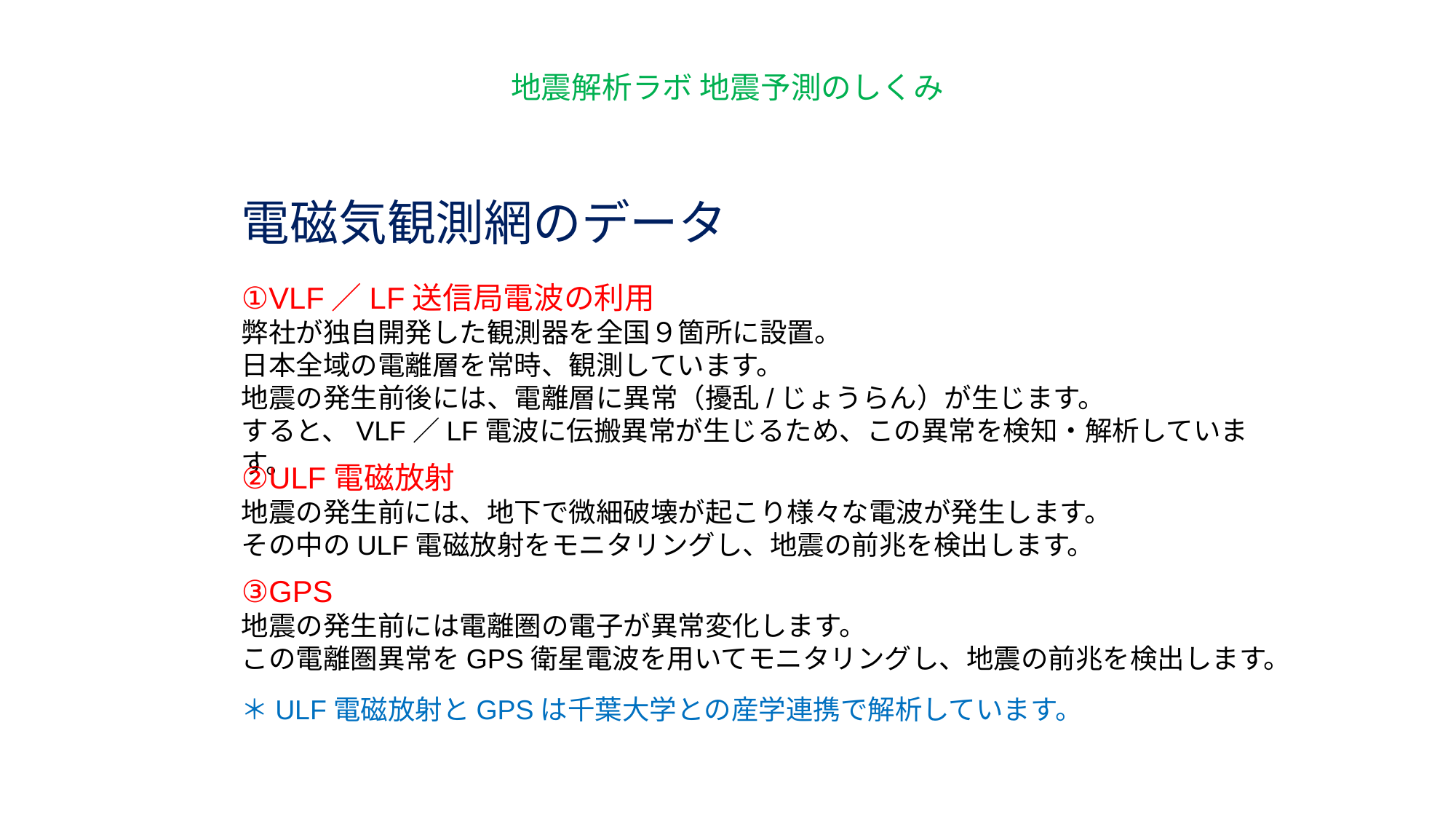

地震解析ラボ 地震予測のしくみ
電磁気観測網のデータ
①VLF／LF送信局電波の利用
弊社が独自開発した観測器を全国９箇所に設置。
日本全域の電離層を常時、観測しています。
地震の発生前後には、電離層に異常（擾乱/じょうらん）が生じます。
すると、VLF／LF電波に伝搬異常が生じるため、この異常を検知・解析しています。
②ULF電磁放射
地震の発生前には、地下で微細破壊が起こり様々な電波が発生します。
その中のULF電磁放射をモニタリングし、地震の前兆を検出します。
③GPS
地震の発生前には電離圏の電子が異常変化します。
この電離圏異常をGPS衛星電波を用いてモニタリングし、地震の前兆を検出します。

＊ULF電磁放射とGPSは千葉大学との産学連携で解析しています。